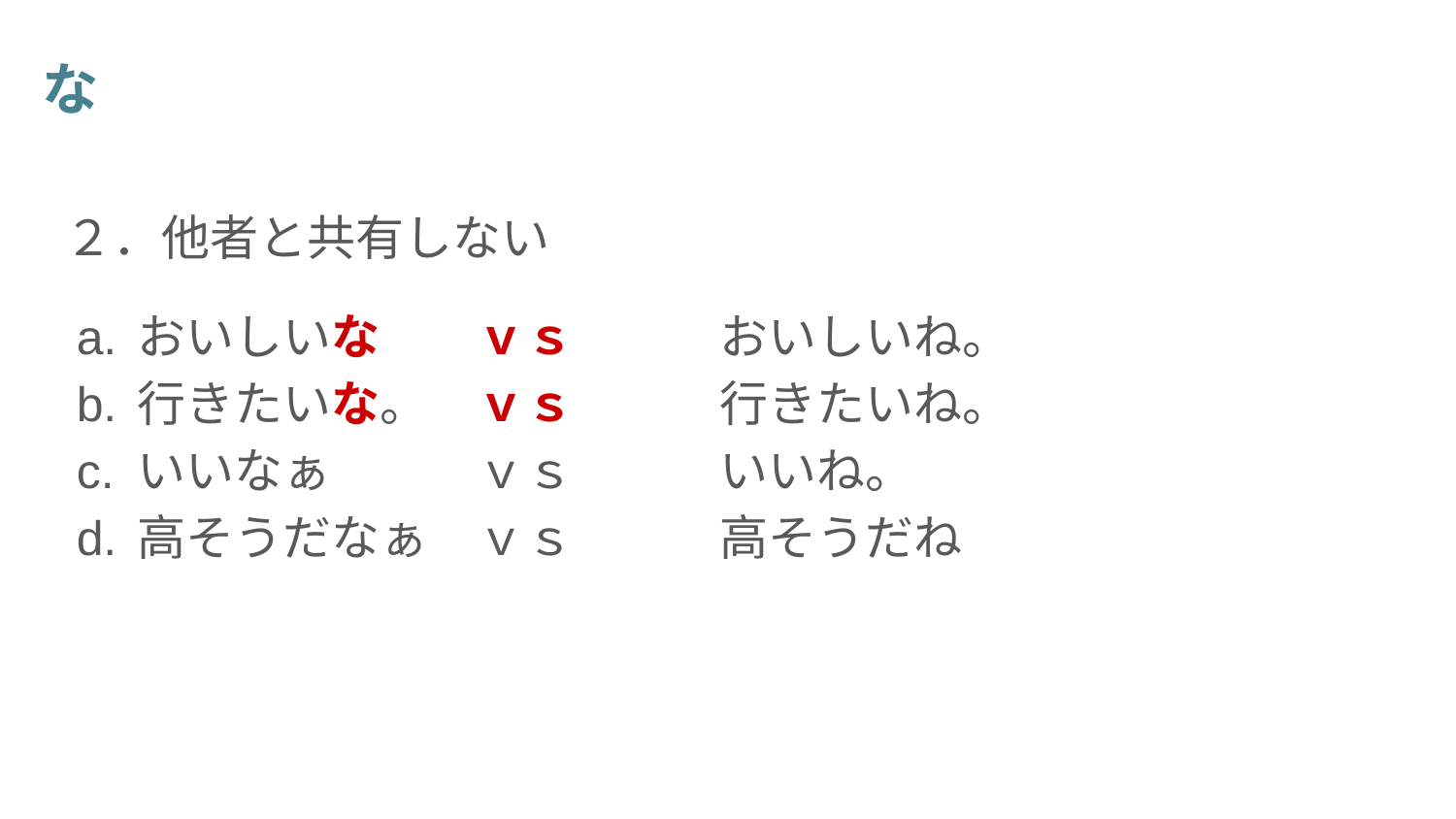

# な

２．他者と共有しない
おいしいな　　ｖｓ　　　おいしいね。
行きたいな。　ｖｓ　　　行きたいね。
いいなぁ　　　ｖｓ　　　いいね。
高そうだなぁ　ｖｓ　　　高そうだね